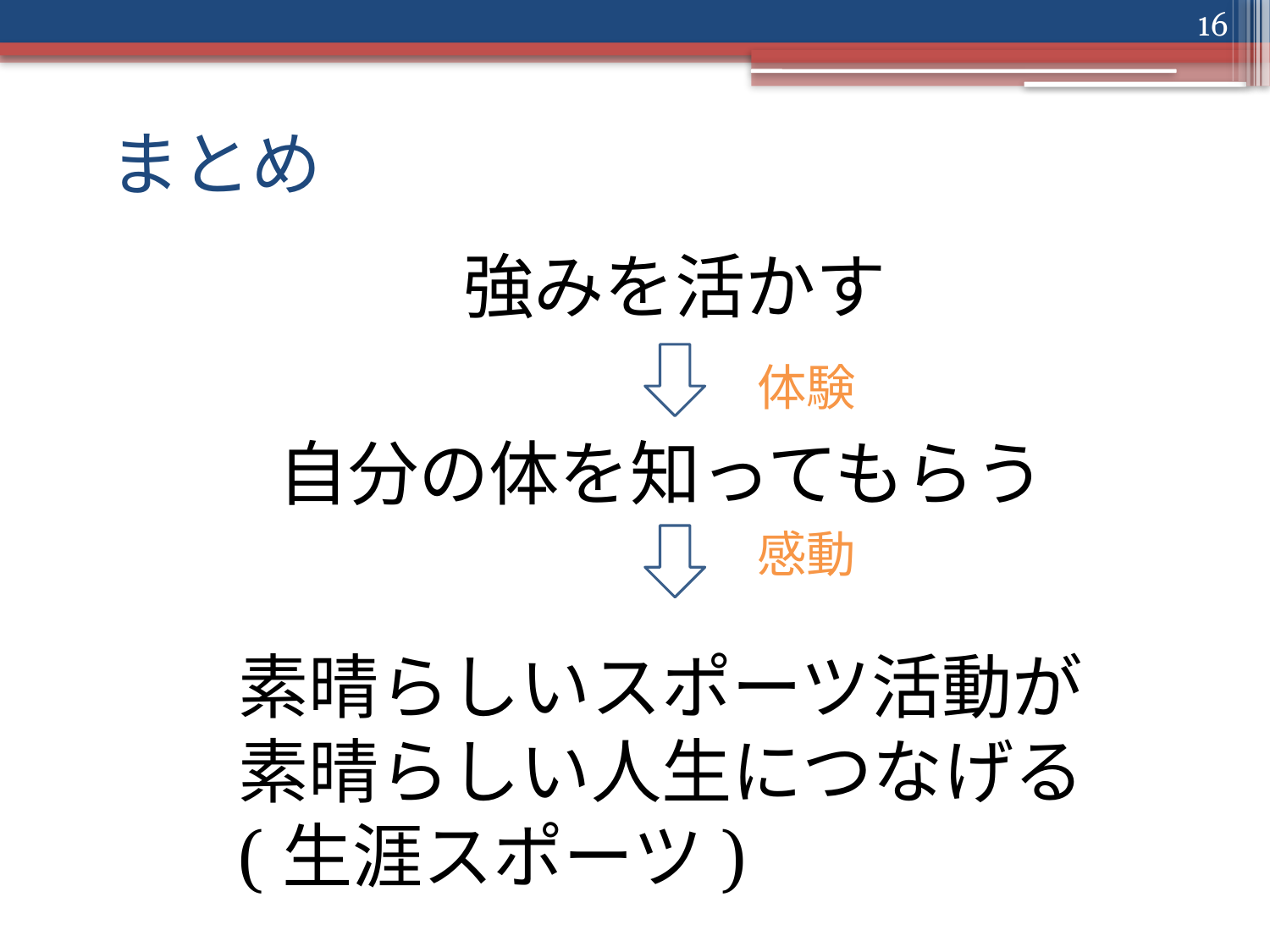

16
# まとめ
強みを活かす

体験
自分の体を知ってもらう
感動

素晴らしいスポーツ活動が
素晴らしい人生につなげる
(生涯スポーツ)